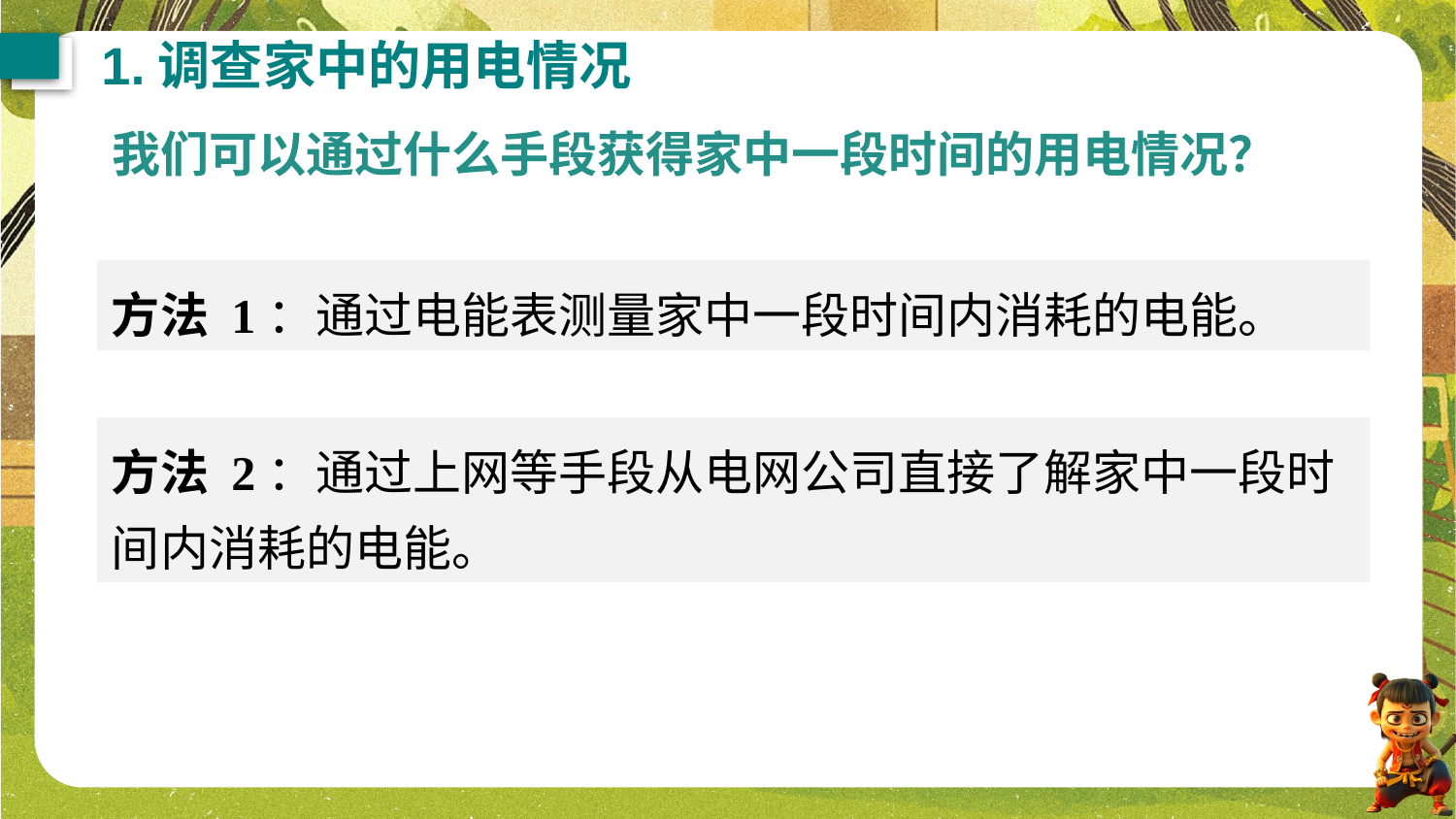

1.调查家中的用电情况

我们可以通过什么手段获得家中一段时间的用电情况？
方法 1：通过电能表测量家中一段时间内消耗的电能。
方法 2：通过上网等手段从电网公司直接了解家中一段时间内消耗的电能。